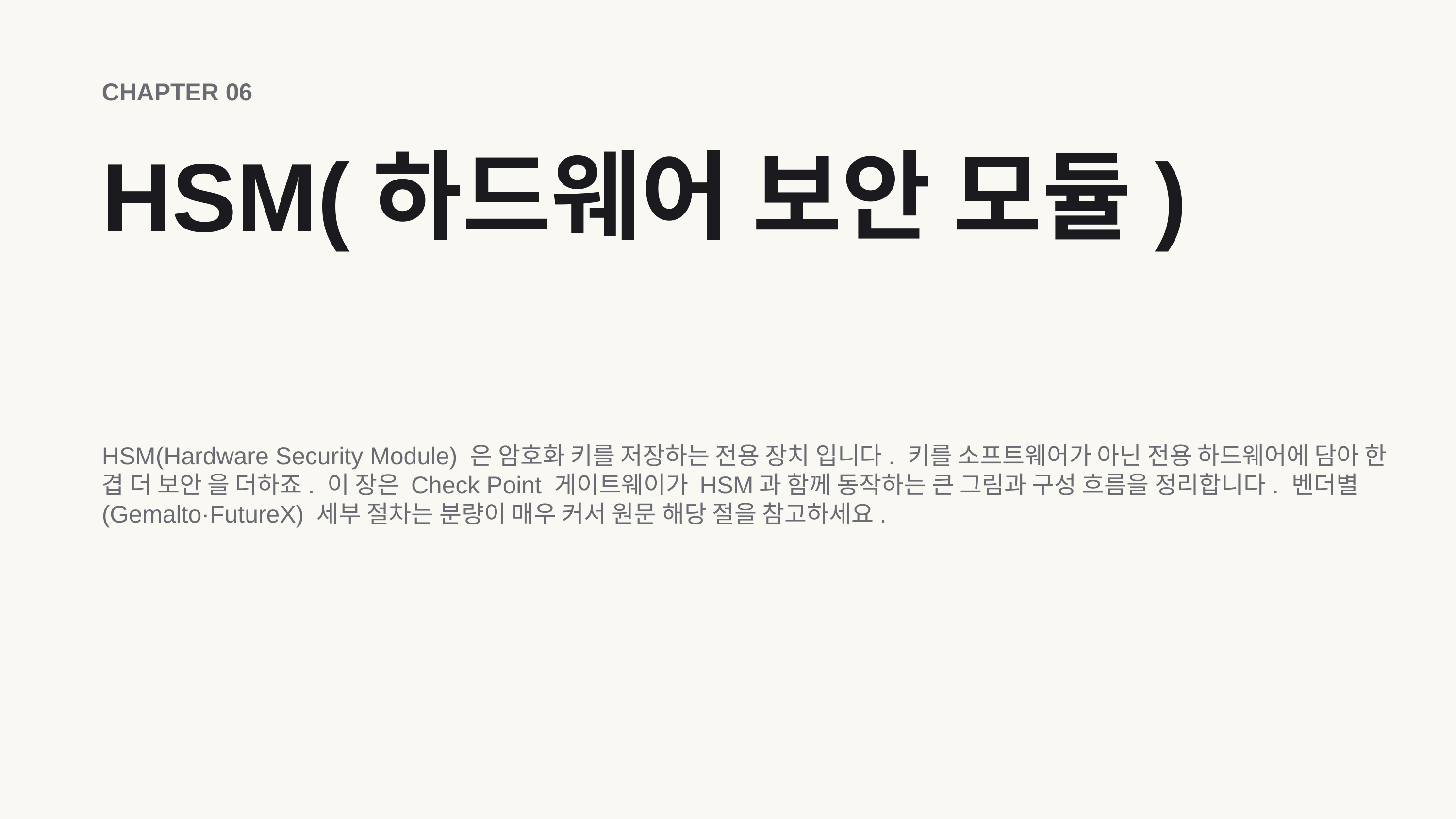

CHAPTER 06
HSM(하드웨어 보안 모듈)
HSM(Hardware Security Module) 은 암호화 키를 저장하는 전용 장치 입니다. 키를 소프트웨어가 아닌 전용 하드웨어에 담아 한 겹 더 보안 을 더하죠. 이 장은 Check Point 게이트웨이가 HSM과 함께 동작하는 큰 그림과 구성 흐름을 정리합니다. 벤더별(Gemalto·FutureX) 세부 절차는 분량이 매우 커서 원문 해당 절을 참고하세요.